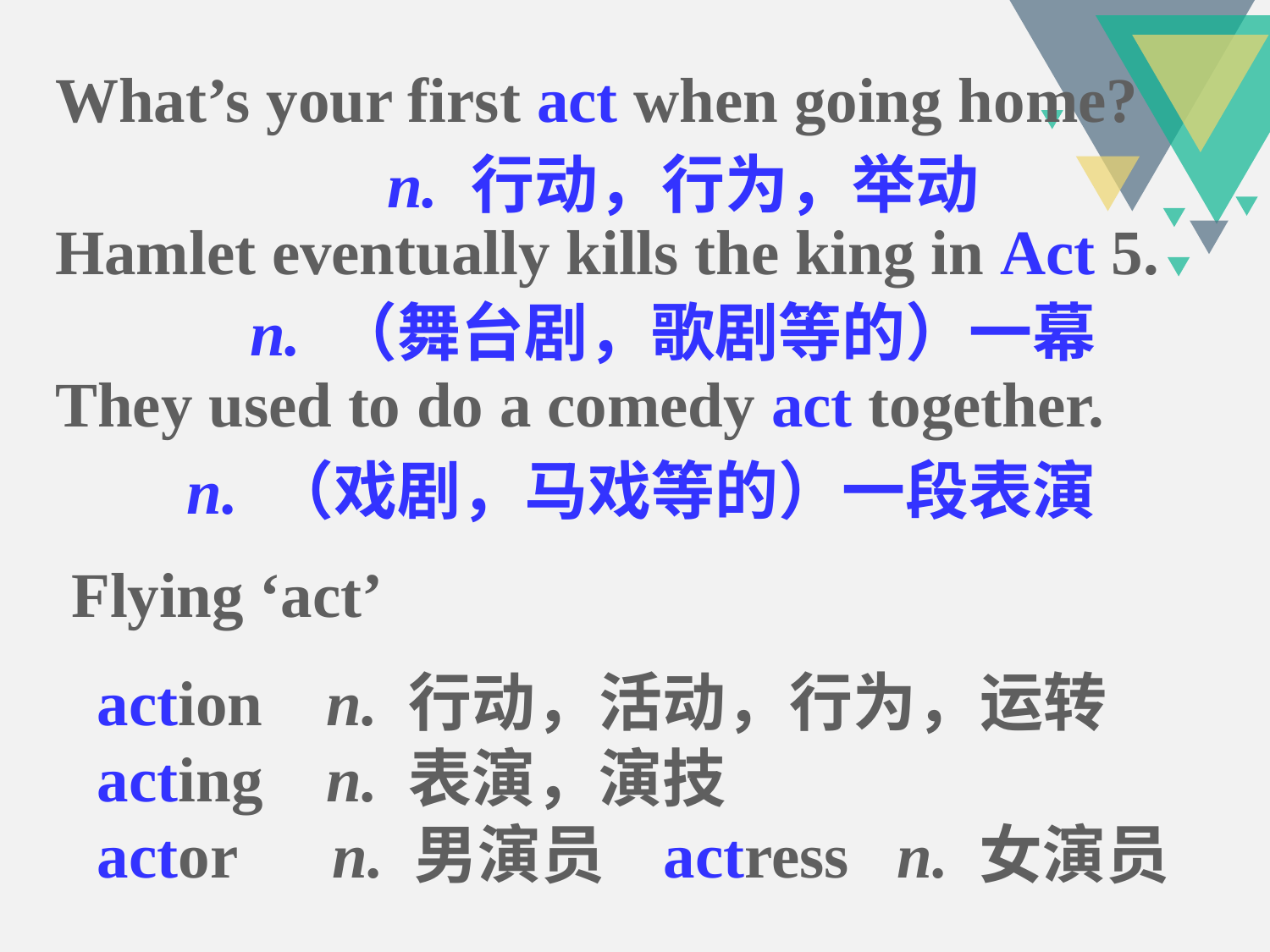

What’s your first act when going home?

Hamlet eventually kills the king in Act 5.

They used to do a comedy act together.

n. 行动，行为，举动
n. （舞台剧，歌剧等的）一幕
n. （戏剧，马戏等的）一段表演
Flying ‘act’
action    n. 行动，活动，行为，运转
acting    n. 表演，演技
actor      n. 男演员   actress   n. 女演员